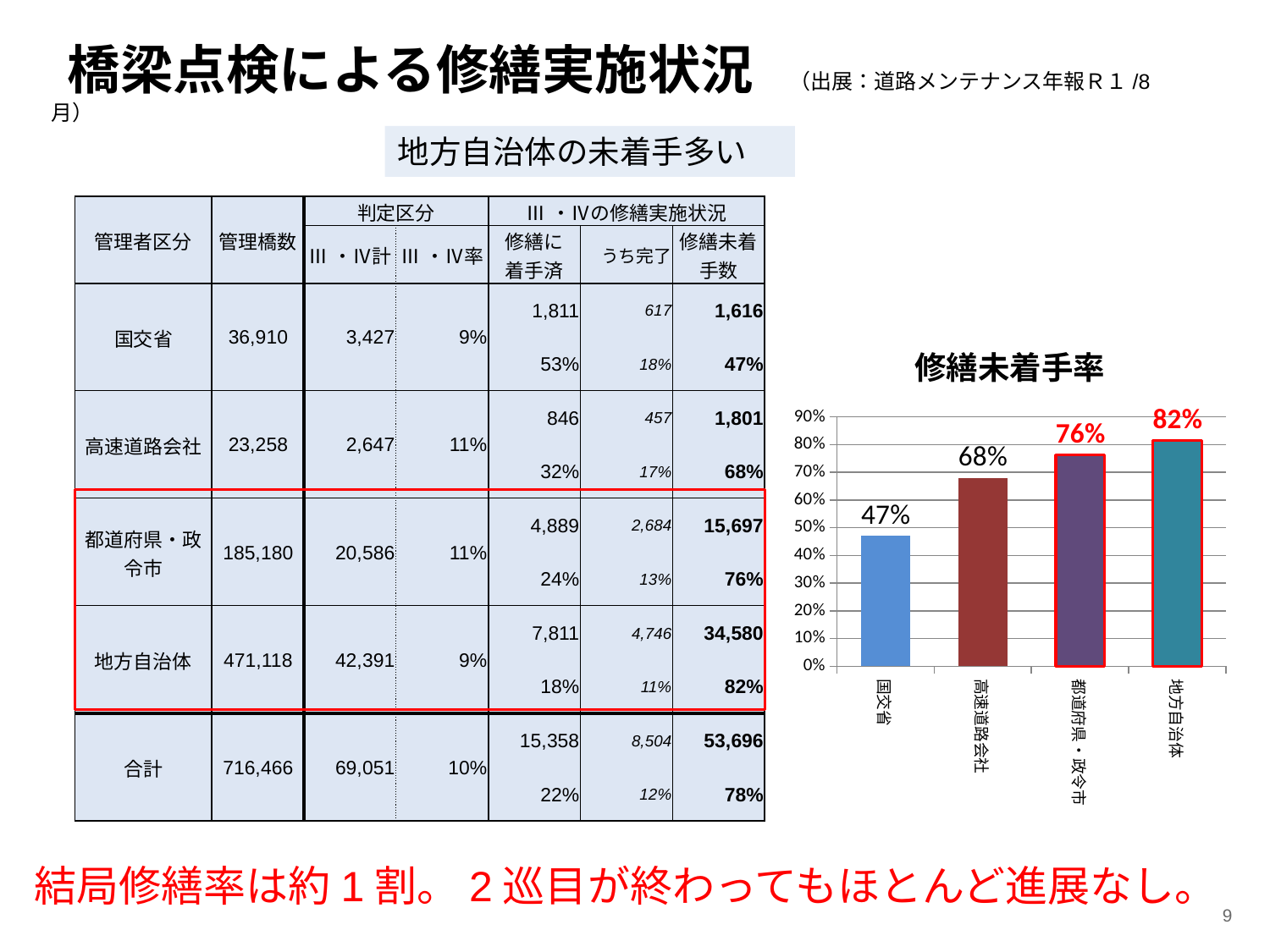

橋梁点検による修繕実施状況　（出展：道路メンテナンス年報Ｒ１/8月）
地方自治体の未着手多い
| 管理者区分 | 管理橋数 | 判定区分 |  | Ⅲ・Ⅳの修繕実施状況 |  |  |
| --- | --- | --- | --- | --- | --- | --- |
|  |  | Ⅲ・Ⅳ計 | Ⅲ・Ⅳ率 | 修繕に 着手済 | うち完了 | 修繕未着手数 |
| 国交省 | 36,910 | 3,427 | 9% | 1,811 | 617 | 1,616 |
|  |  |  |  | 53% | 18% | 47% |
| 高速道路会社 | 23,258 | 2,647 | 11% | 846 | 457 | 1,801 |
|  |  |  |  | 32% | 17% | 68% |
| 都道府県・政令市 | 185,180 | 20,586 | 11% | 4,889 | 2,684 | 15,697 |
|  |  |  |  | 24% | 13% | 76% |
| 地方自治体 | 471,118 | 42,391 | 9% | 7,811 | 4,746 | 34,580 |
|  |  |  |  | 18% | 11% | 82% |
| 合計 | 716,466 | 69,051 | 10% | 15,358 | 8,504 | 53,696 |
|  |  |  |  | 22% | 12% | 78% |

### Chart: 修繕未着手率

| Category | 修繕未着手率 |
|---|---|
| 国交省 | 0.47154946016924426 |
| 高速道路会社 | 0.6803928976199471 |
| 都道府県・政令市 | 0.7625085009229573 |
| 地方自治体 | 0.8157391899223891 |
結局修繕率は約1割。2巡目が終わってもほとんど進展なし。
9